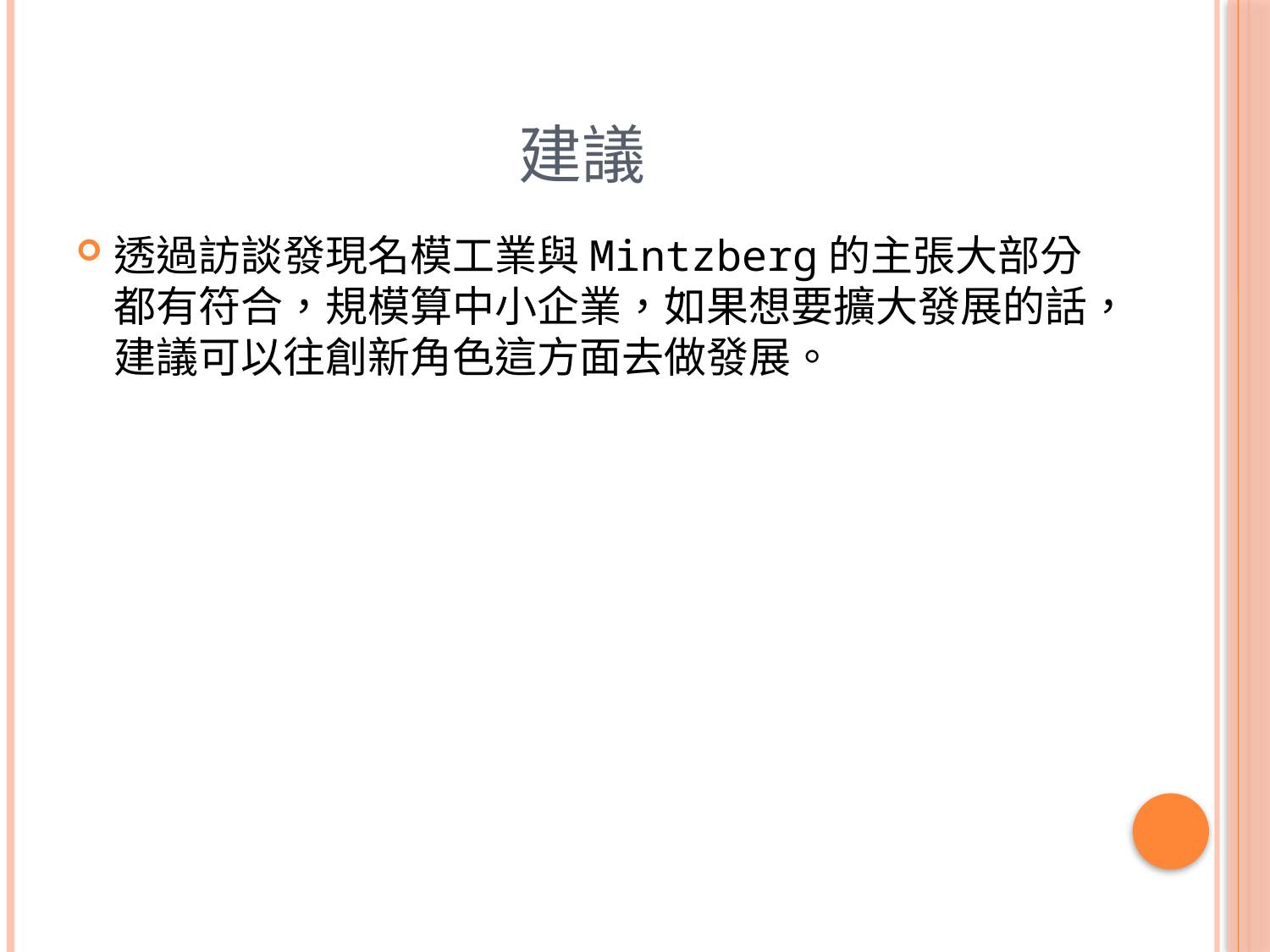

# 建議
透過訪談發現名模工業與Mintzberg的主張大部分都有符合，規模算中小企業，如果想要擴大發展的話，建議可以往創新角色這方面去做發展。